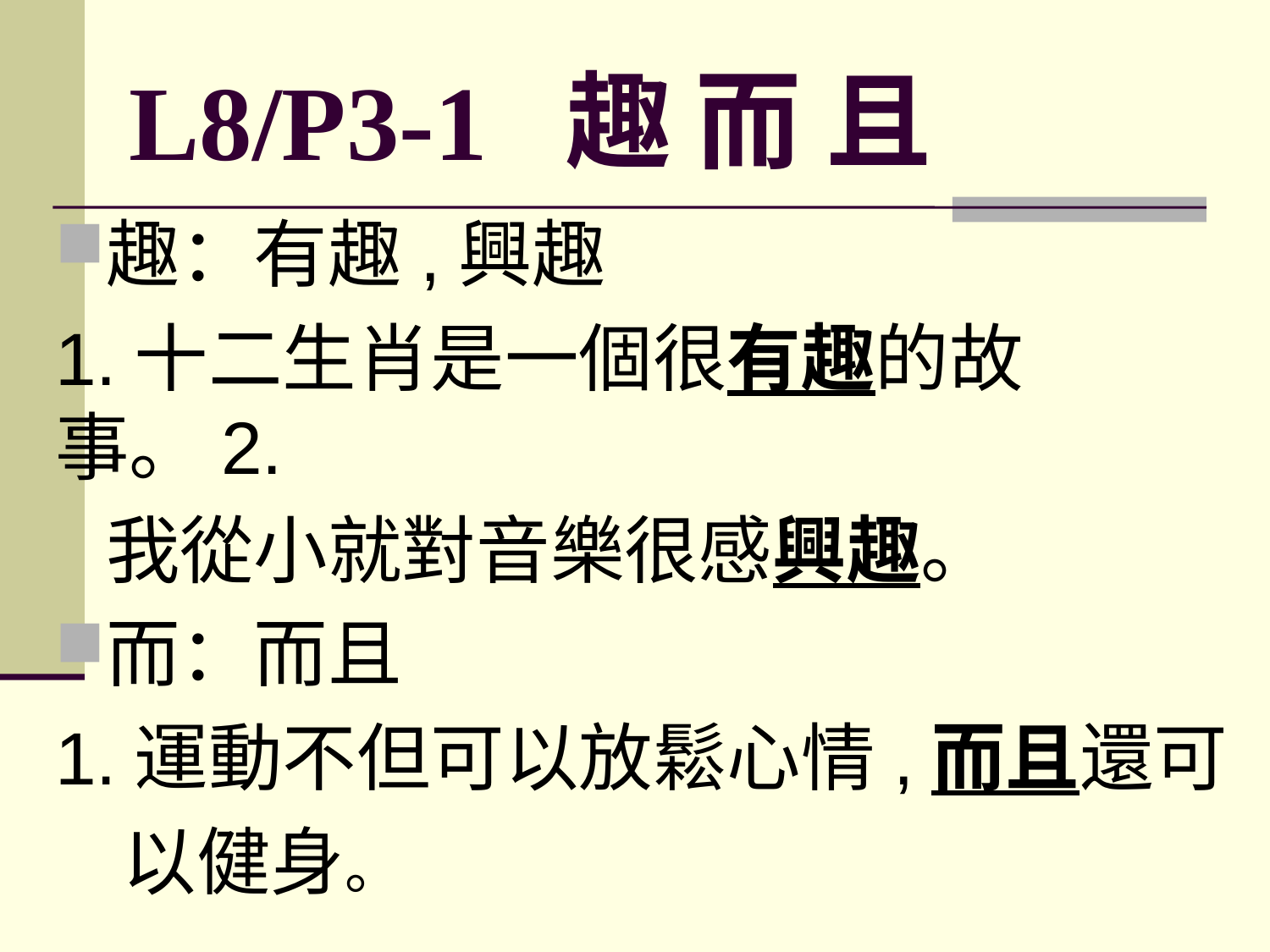

# L8/P3-1  趣 而 且
趣：有趣,興趣
1.十二生肖是一個很有趣的故事。2.
  我從小就對音樂很感興趣。
而：而且
1.運動不但可以放鬆心情,而且還可
   以健身。